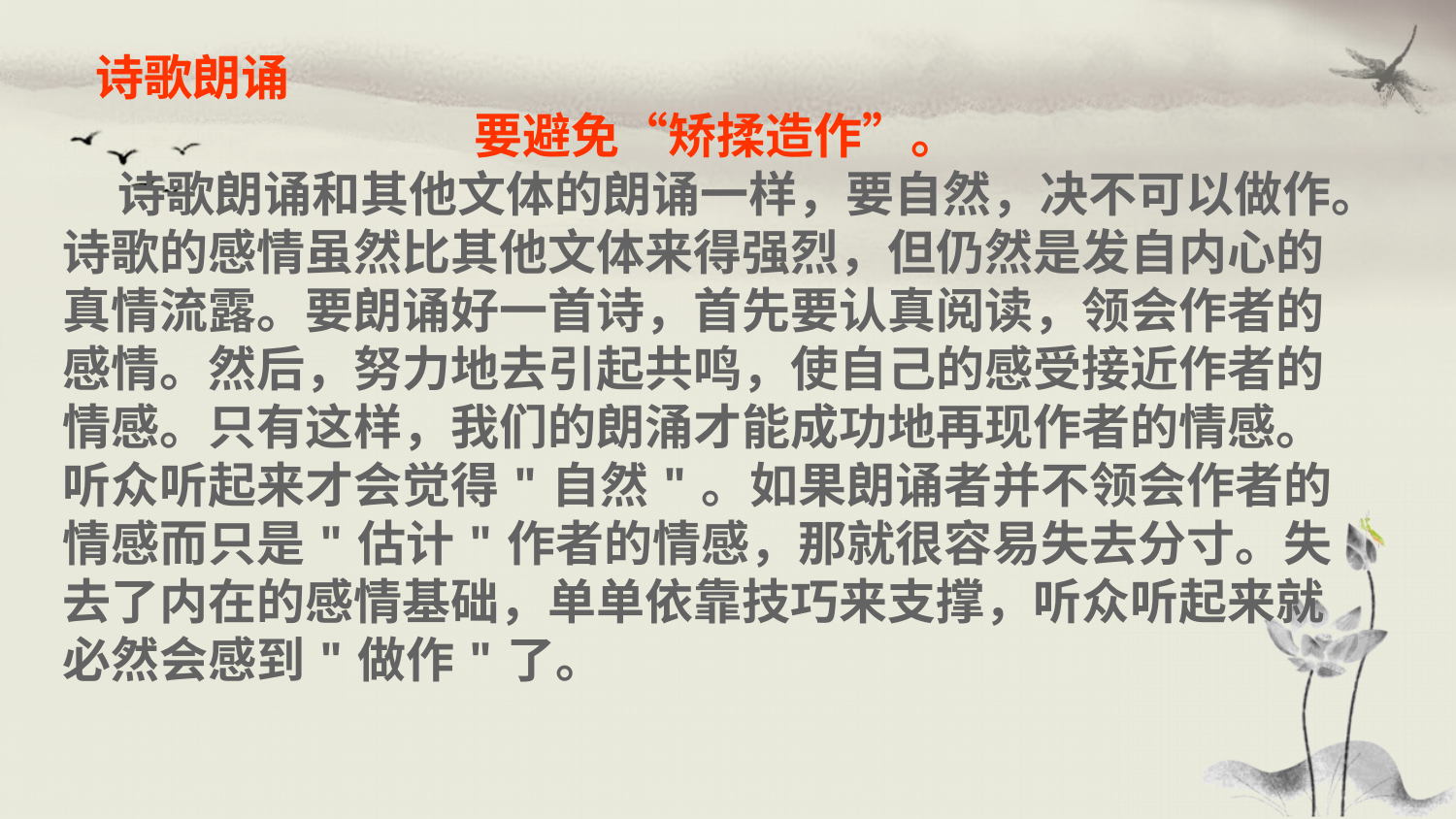

诗歌朗诵
要避免“矫揉造作”。
    诗歌朗诵和其他文体的朗诵一样，要自然，决不可以做作。诗歌的感情虽然比其他文体来得强烈，但仍然是发自内心的真情流露。要朗诵好一首诗，首先要认真阅读，领会作者的感情。然后，努力地去引起共鸣，使自己的感受接近作者的情感。只有这样，我们的朗涌才能成功地再现作者的情感。听众听起来才会觉得"自然"。如果朗诵者并不领会作者的情感而只是"估计"作者的情感，那就很容易失去分寸。失去了内在的感情基础，单单依靠技巧来支撑，听众听起来就必然会感到"做作"了。